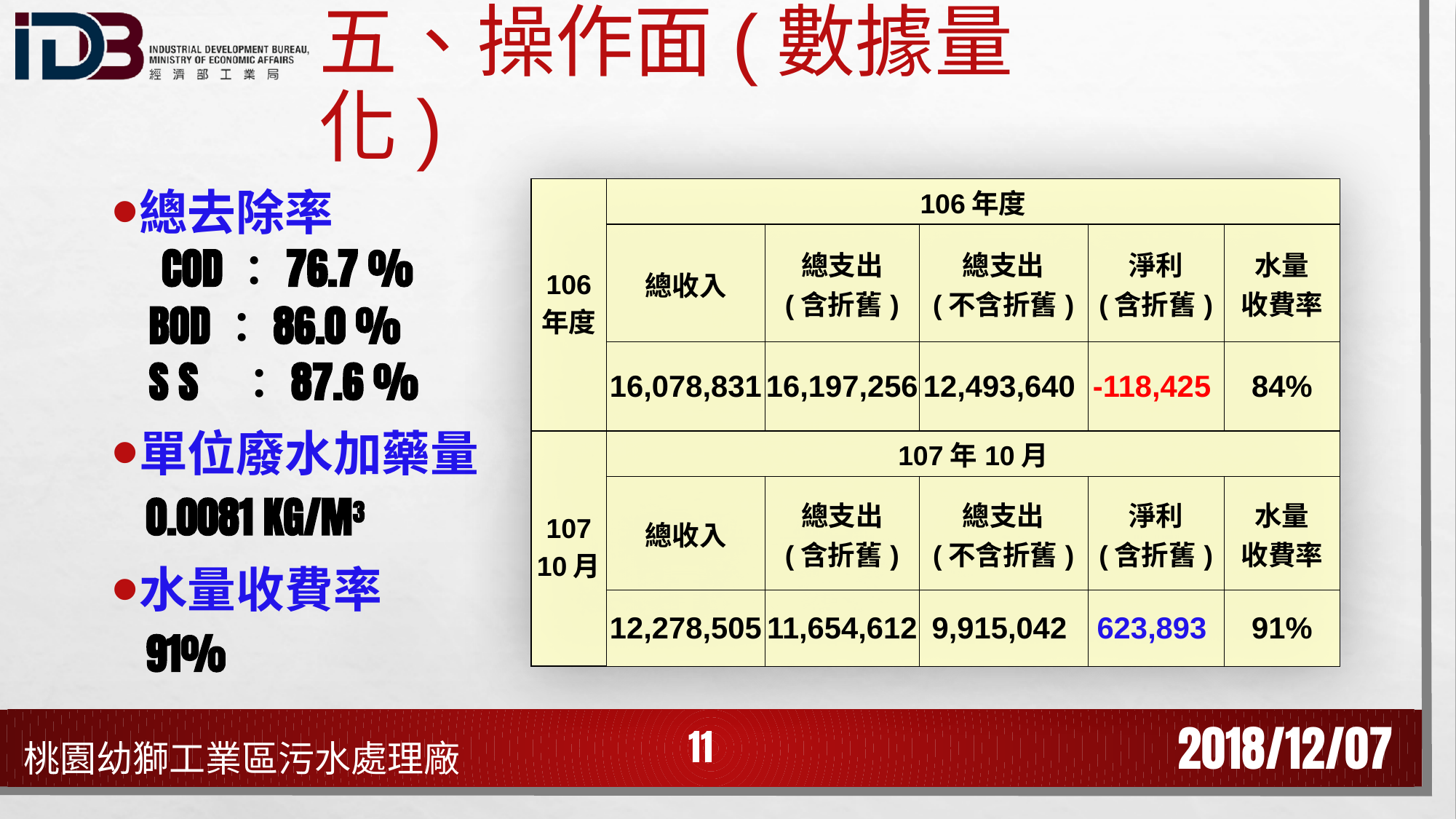

# 五、操作面(數據量化)
總去除率
 COD：76.7 %
 BOD：86.0 %
 S S   ：87.6 %
單位廢水加藥量
   0.0081 Kg/m3
水量收費率
   91%
| 106 年度 | 106年度 |  |  |  |  |
| --- | --- | --- | --- | --- | --- |
|  | 總收入 | 總支出 (含折舊) | 總支出 (不含折舊) | 淨利 (含折舊) | 水量 收費率 |
|  | 16,078,831 | 16,197,256 | 12,493,640 | -118,425 | 84% |
| 107 10月 | 107年10月 |  |  |  |  |
|  | 總收入 | 總支出 (含折舊) | 總支出 (不含折舊) | 淨利 (含折舊) | 水量 收費率 |
|  | 12,278,505 | 11,654,612 | 9,915,042 | 623,893 | 91% |
2018/12/07
11
桃園幼獅工業區污水處理廠